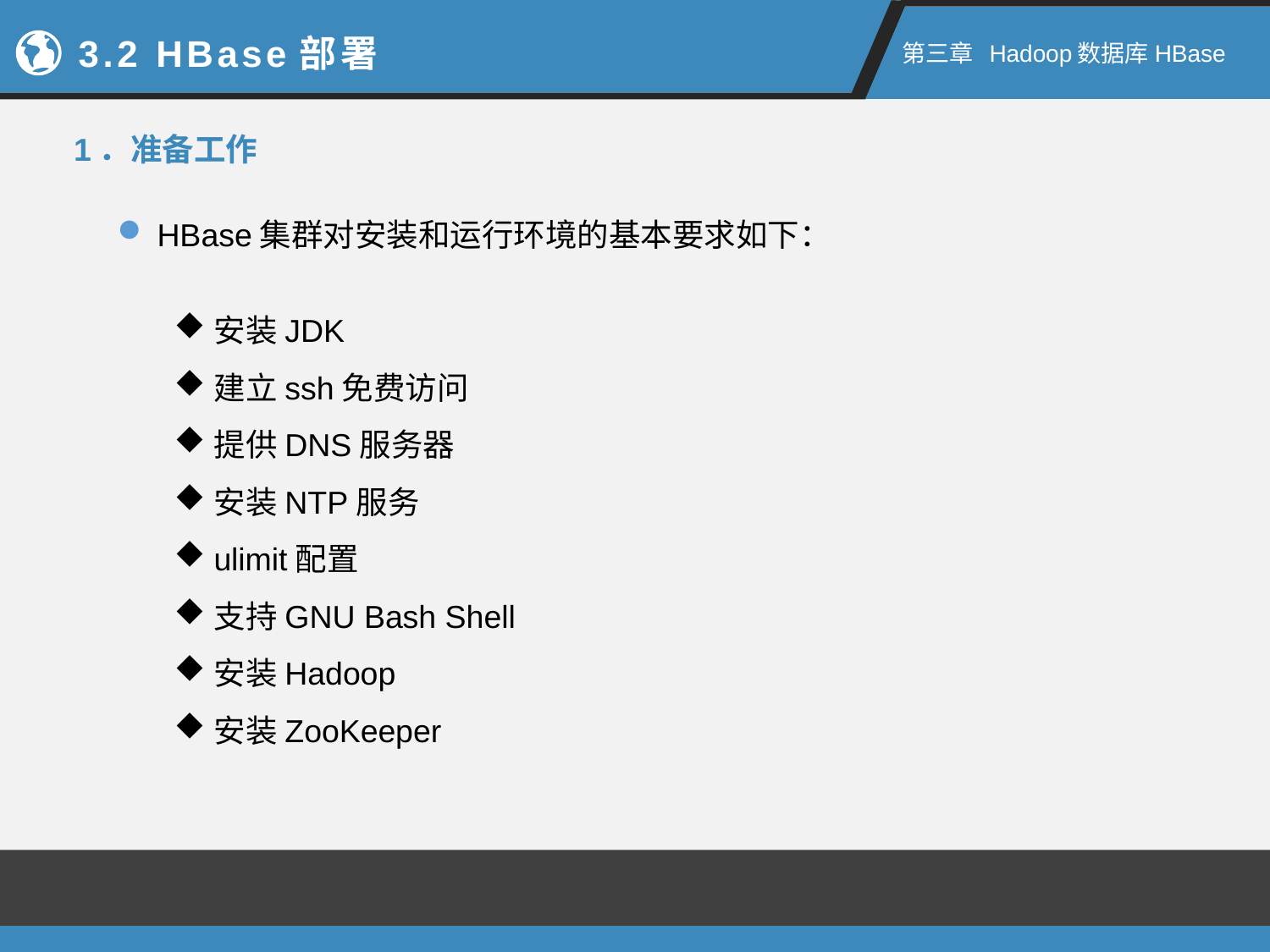

3.2 HBase部署

第三章  Hadoop数据库HBase
1．准备工作
HBase集群对安装和运行环境的基本要求如下：
安装JDK
建立ssh免费访问
提供DNS服务器
安装NTP服务
ulimit配置
支持GNU Bash Shell
安装Hadoop
安装ZooKeeper